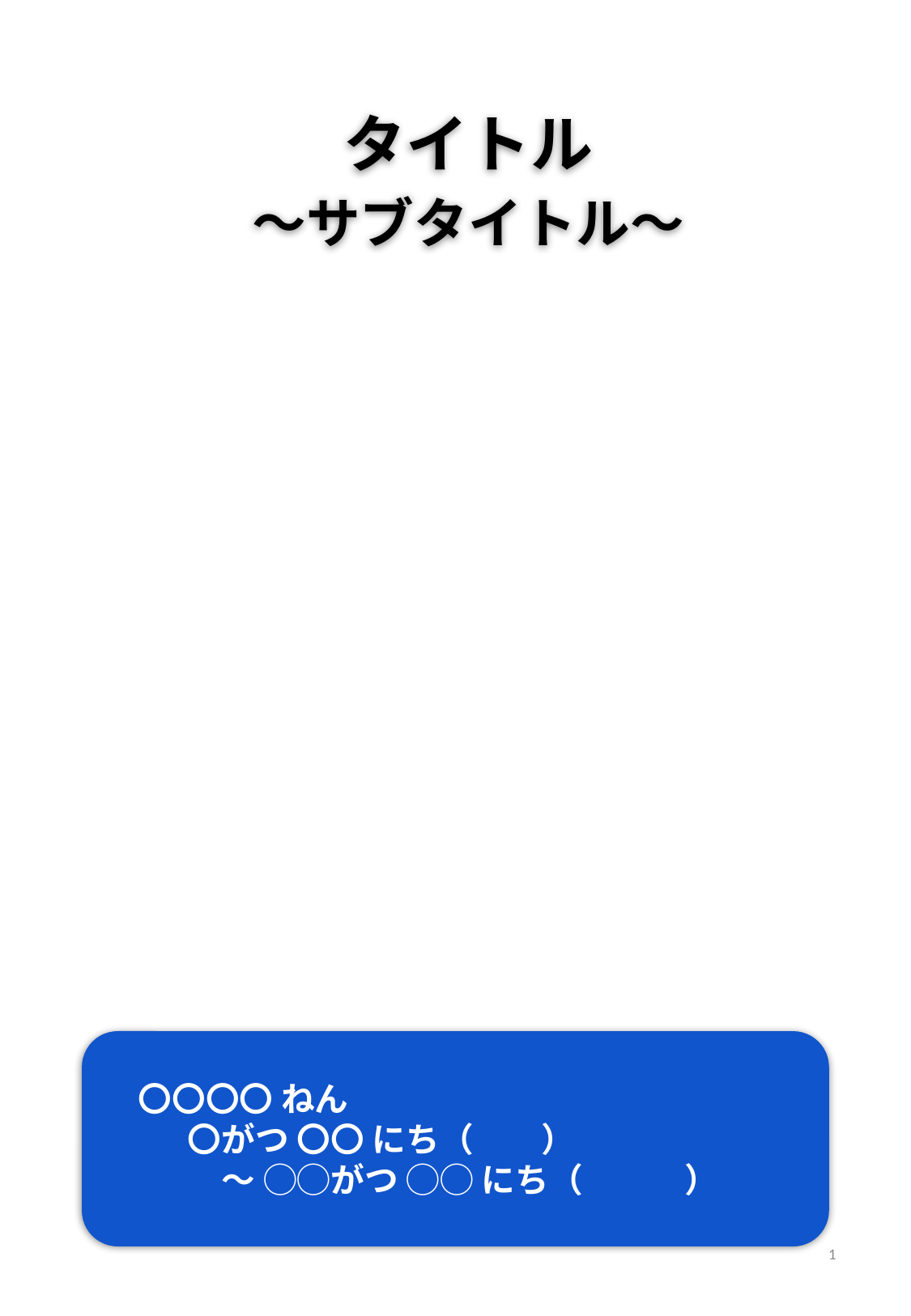

タイトル
〜サブタイトル〜
　〇〇〇〇 ねん
 　　〇がつ 〇〇 にち（　　）
 　　　〜 ◯◯がつ ◯◯ にち（　　　）
1